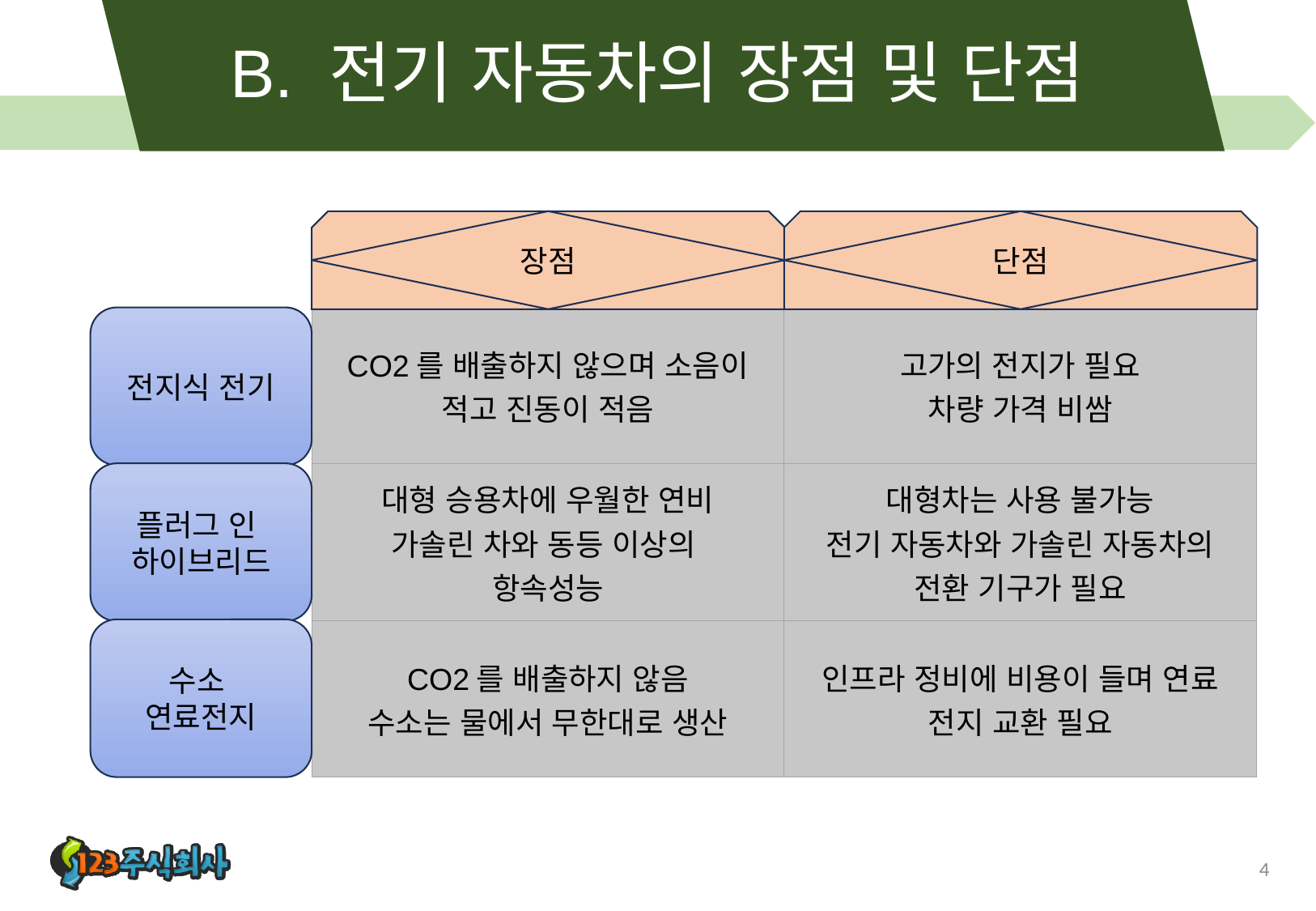

# B. 전기 자동차의 장점 및 단점

장점

단점
전지식 전기
| CO2를 배출하지 않으며 소음이 적고 진동이 적음 | 고가의 전지가 필요 차량 가격 비쌈 |
| --- | --- |
| 대형 승용차에 우월한 연비 가솔린 차와 동등 이상의 항속성능 | 대형차는 사용 불가능 전기 자동차와 가솔린 자동차의 전환 기구가 필요 |
| CO2를 배출하지 않음 수소는 물에서 무한대로 생산 | 인프라 정비에 비용이 들며 연료 전지 교환 필요 |
플러그 인
하이브리드
수소
연료전지
4